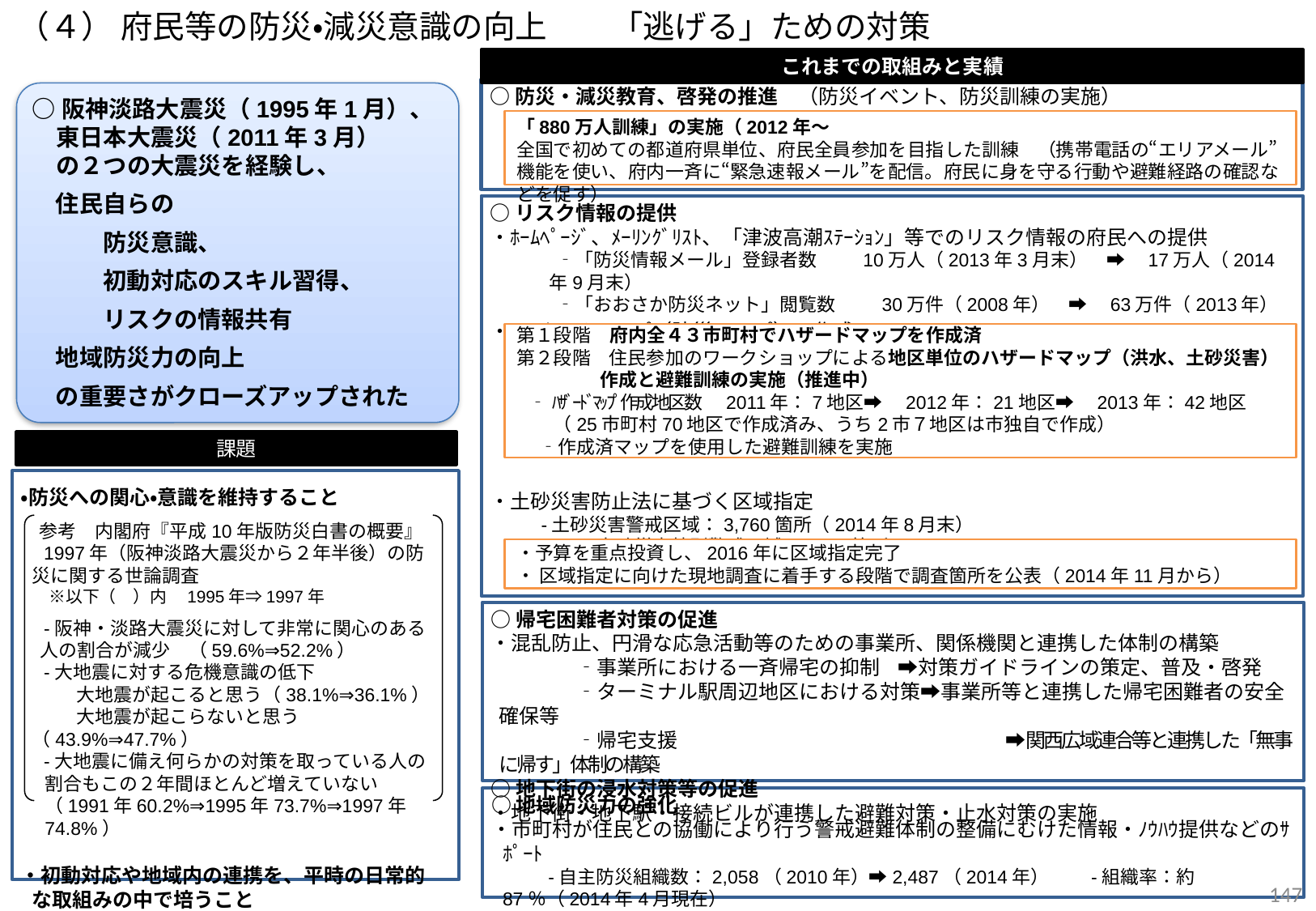

（４） 府民等の防災・減災意識の向上　　「逃げる」ための対策
これまでの取組みと実績
○防災・減災教育、啓発の推進　（防災イベント、防災訓練の実施）
○阪神淡路大震災（1995年1月）、
東日本大震災（2011年3月）
の２つの大震災を経験し、
　住民自らの
　　　防災意識、
　　　初動対応のスキル習得、
　　　リスクの情報共有
　地域防災力の向上
　の重要さがクローズアップされた
「880万人訓練」の実施（2012年～
全国で初めての都道府県単位、府民全員参加を目指した訓練　（携帯電話の“エリアメール”機能を使い、府内一斉に“緊急速報メール”を配信。府民に身を守る行動や避難経路の確認などを促す）
○リスク情報の提供
・ﾎｰﾑﾍﾟｰｼﾞ、ﾒｰﾘﾝｸﾞﾘｽﾄ、「津波高潮ｽﾃｰｼｮﾝ」等でのリスク情報の府民への提供
　‐「防災情報メール」登録者数　　 10万人（2013年3月末）　➡　17万人（2014年9月末）
　‐「おおさか防災ネット」閲覧数 　　30万件（2008年）　➡　63万件（2013年）
・ハザードマップ（防災マップ）の作成

・土砂災害防止法に基づく区域指定
-土砂災害警戒区域：3,760箇所（2014年8月末）
　うち土砂災害特別警戒区域：2385箇所　（指定すべき箇所：約6,000～7,000箇所（見込））

第１段階　府内全４３市町村でハザードマップを作成済
第２段階　住民参加のワークショップによる地区単位のハザードマップ（洪水、土砂災害）作成と避難訓練の実施（推進中）
   ‐ﾊｻﾞｰﾄﾞﾏｯﾌﾟ作成地区数　2011年：7地区➡　2012年：21地区➡　2013年：42地区
　　（25市町村70地区で作成済み、うち2市７地区は市独自で作成）
　 ‐作成済マップを使用した避難訓練を実施
課題
・防災への関心・意識を維持すること
　参考　内閣府『平成10年版防災白書の概要』
　1997年（阪神淡路大震災から２年半後）の防
災に関する世論調査
　※以下（　）内　1995年⇒1997年
　-阪神・淡路大震災に対して非常に関心のある
人の割合が減少　（59.6%⇒52.2%）
　-大地震に対する危機意識の低下
　　　大地震が起こると思う（38.1%⇒36.1%）
　　　大地震が起こらないと思う（43.9%⇒47.7%）
　-大地震に備え何らかの対策を取っている人の
割合もこの２年間ほとんど増えていない
（1991年60.2%⇒1995年73.7%⇒1997年74.8%）

・初動対応や地域内の連携を、平時の日常的
な取組みの中で培うこと

・予算を重点投資し、2016年に区域指定完了
・ 区域指定に向けた現地調査に着手する段階で調査箇所を公表（2014年11月から）
○帰宅困難者対策の促進
・混乱防止、円滑な応急活動等のための事業所、関係機関と連携した体制の構築
　　　　 ‐事業所における一斉帰宅の抑制    ➡対策ガイドラインの策定、普及・啓発
　　　　 ‐ターミナル駅周辺地区における対策➡事業所等と連携した帰宅困難者の安全確保等
　　　　 ‐帰宅支援　　　　　　　　　　　　　　　　 ➡関西広域連合等と連携した「無事に帰す」体制の構築
○地下街の浸水対策等の促進
・地下街・地下駅・接続ビルが連携した避難対策・止水対策の実施

○地域防災力の強化
・市町村が住民との協働により行う警戒避難体制の整備にむけた情報・ﾉｳﾊｳ提供などのｻﾎﾟｰﾄ
-自主防災組織数：2,058（2010年）➡2,487（2014年）　　-組織率：約87％（2014年4月現在）
・自主防災組織及び消防団に対する資機材等の配備等の支援

147